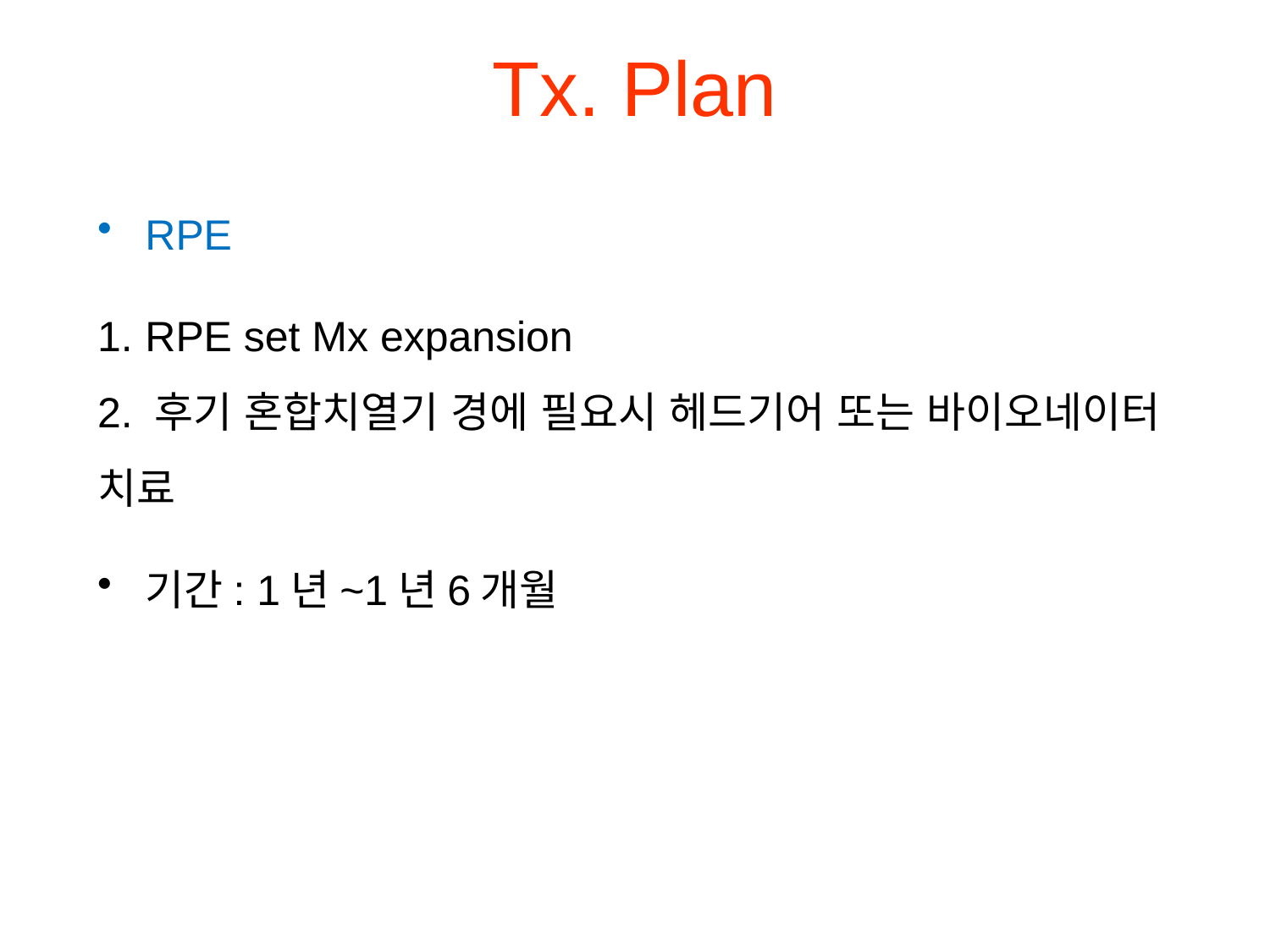

# Tx. Plan
RPE

RPE set Mx expansion
2. 후기 혼합치열기 경에 필요시 헤드기어 또는 바이오네이터 치료

기간: 1년~1년6개월